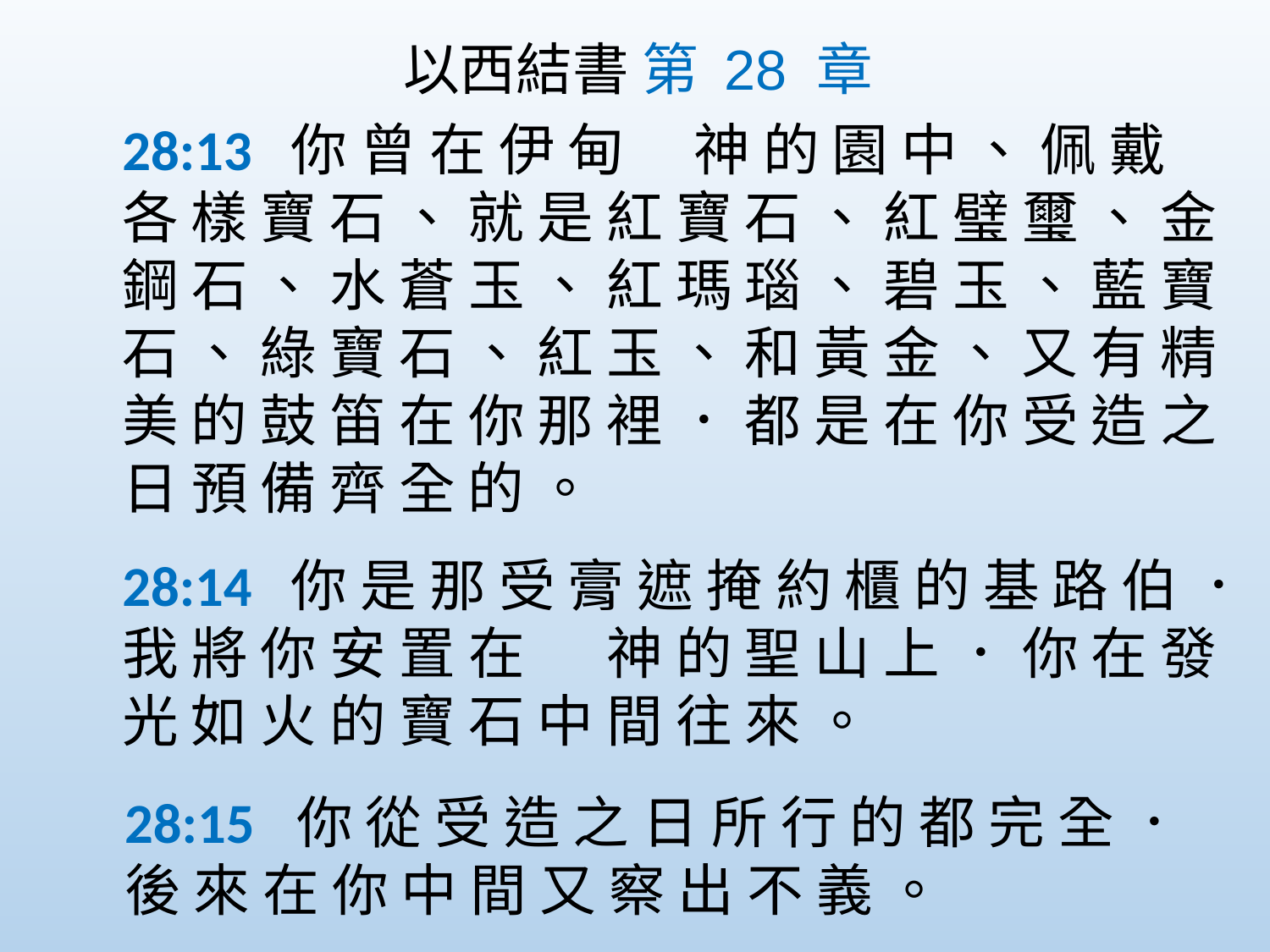

以西結書 第 28 章
28:13  你 曾 在 伊 甸 　神 的 園 中 、 佩 戴 各 樣 寶 石 、 就 是 紅 寶 石 、 紅 璧 璽 、 金 鋼 石 、 水 蒼 玉 、 紅 瑪 瑙 、 碧 玉 、 藍 寶 石 、 綠 寶 石 、 紅 玉 、 和 黃 金 、 又 有 精 美 的 鼓 笛 在 你 那 裡 ． 都 是 在 你 受 造 之 日 預 備 齊 全 的 。
28:14  你 是 那 受 膏 遮 掩 約 櫃 的 基 路 伯 ． 我 將 你 安 置 在 　 神 的 聖 山 上 ． 你 在 發 光 如 火 的 寶 石 中 間 往 來 。
28:15  你 從 受 造 之 日 所 行 的 都 完 全 ． 後 來 在 你 中 間 又 察 出 不 義 。